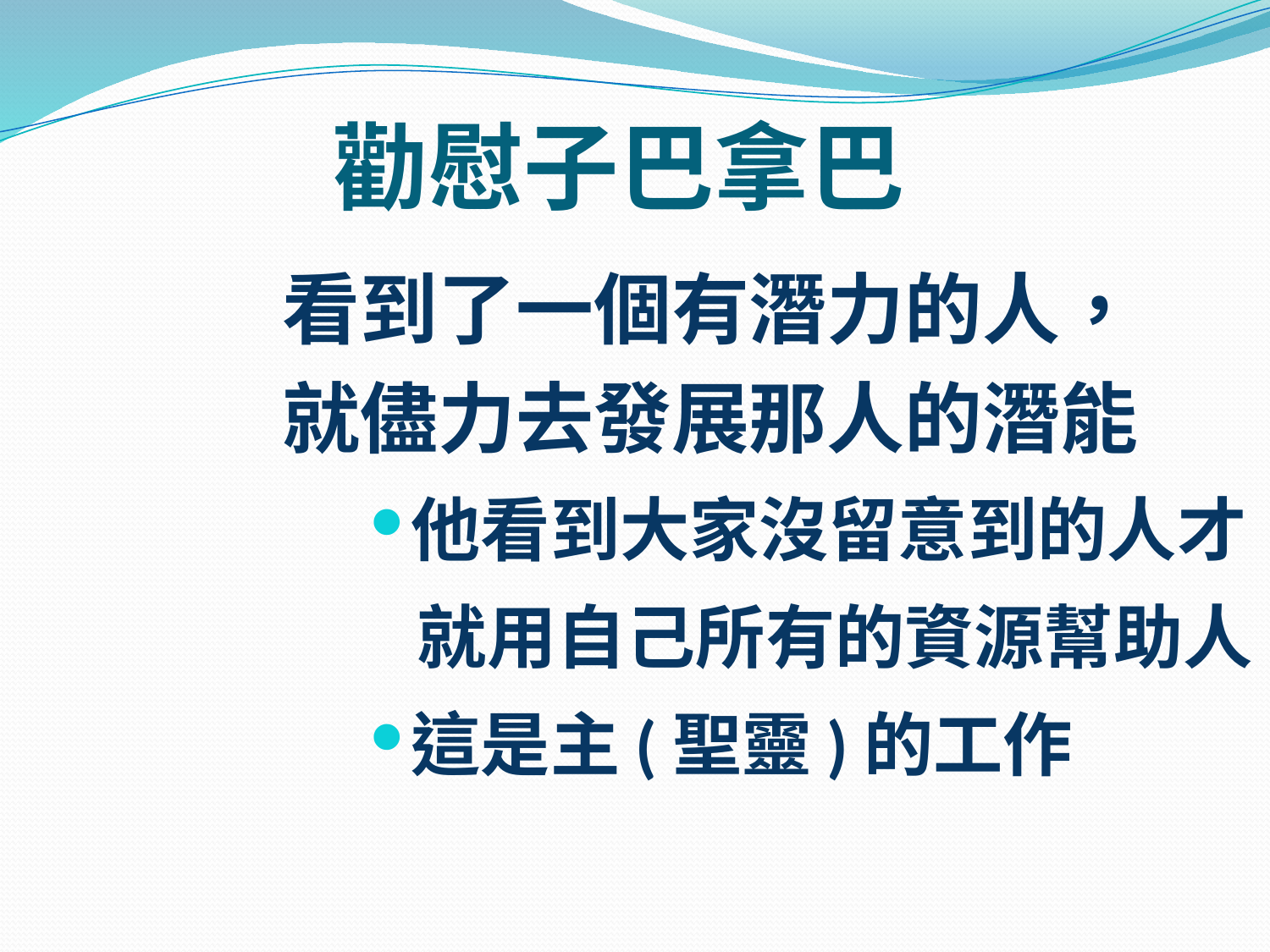

# 勸慰子巴拿巴
看到了一個有潛力的人，
就儘力去發展那人的潛能
他看到大家沒留意到的人才，
  就用自己所有的資源幫助人
這是主(聖靈)的工作